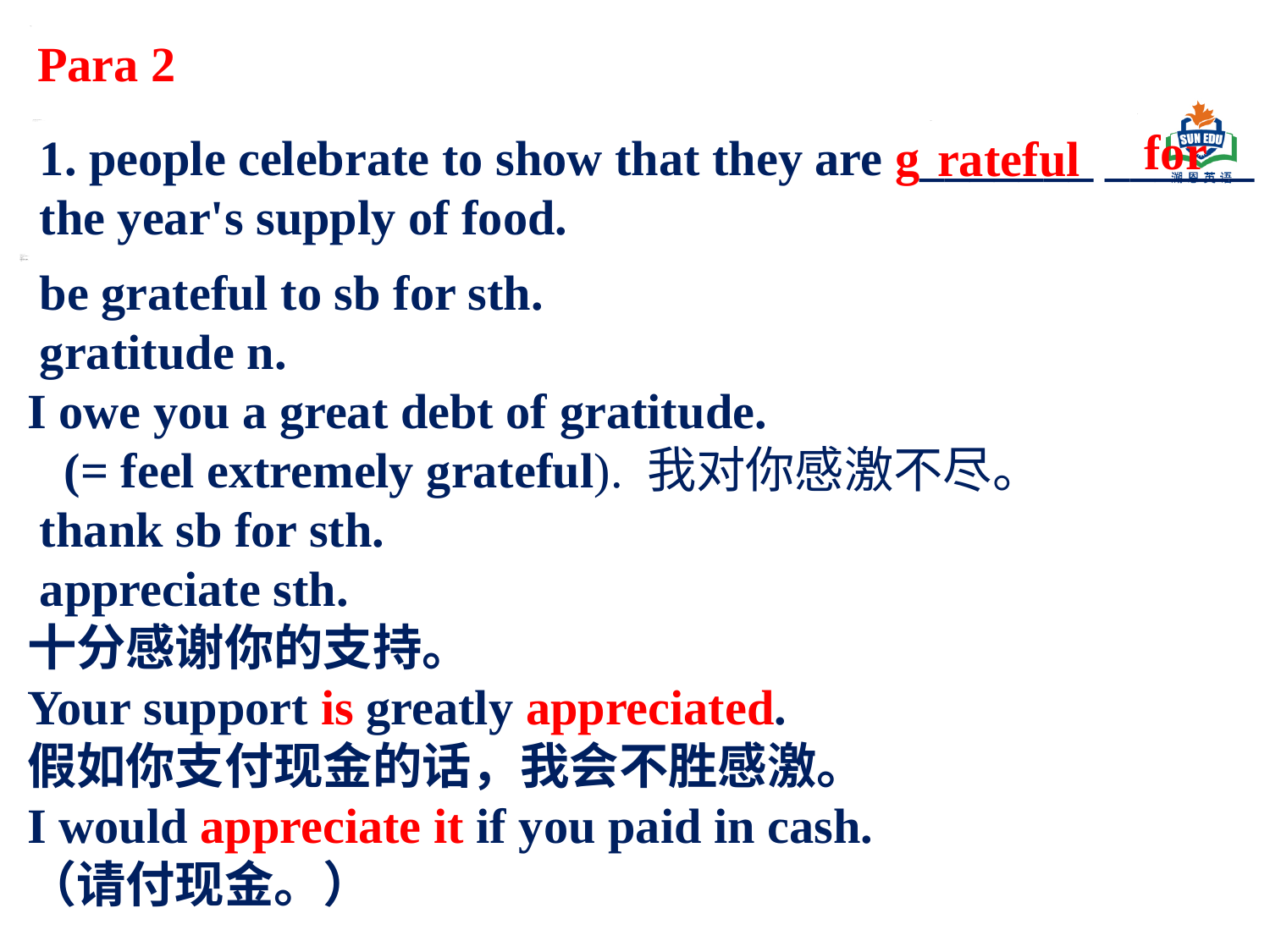

Para 2
for
1. people celebrate to show that they are g_______ ______ the year's supply of food.
rateful
 be grateful to sb for sth.
 gratitude n.
I owe you a great debt of gratitude.
   (= feel extremely grateful). 我对你感激不尽。
 thank sb for sth.
 appreciate sth.
十分感谢你的支持。
Your support is greatly appreciated.
假如你支付现金的话，我会不胜感激。
I would appreciate it if you paid in cash.
（请付现金。）